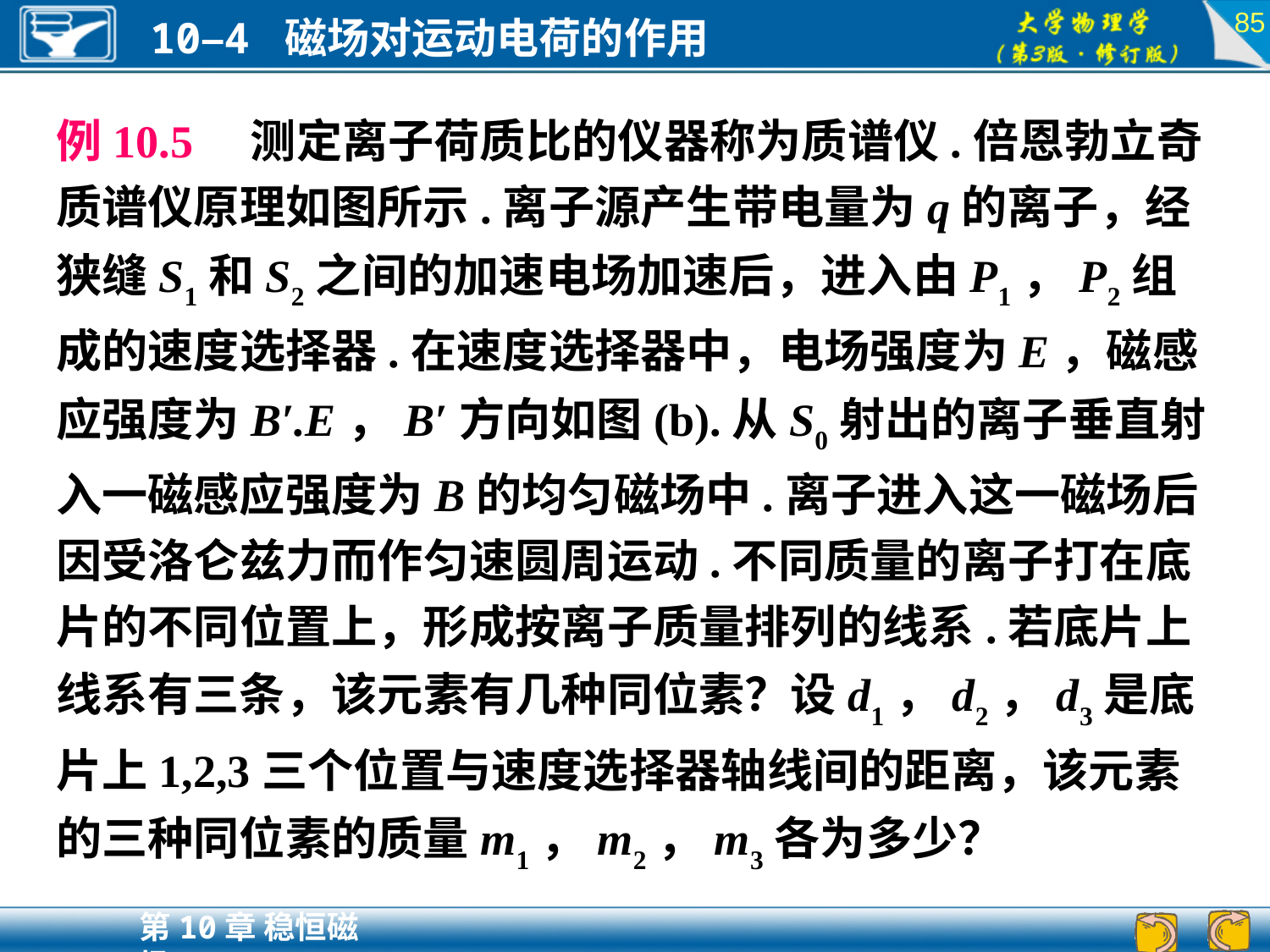

85
例10.5　测定离子荷质比的仪器称为质谱仪.倍恩勃立奇质谱仪原理如图所示.离子源产生带电量为q的离子，经狭缝S1和S2之间的加速电场加速后，进入由P1，P2组成的速度选择器.在速度选择器中，电场强度为E，磁感应强度为B′.E，B′方向如图(b).从S0射出的离子垂直射入一磁感应强度为B的均匀磁场中.离子进入这一磁场后因受洛仑兹力而作匀速圆周运动.不同质量的离子打在底片的不同位置上，形成按离子质量排列的线系.若底片上线系有三条，该元素有几种同位素？设d1，d2，d3是底片上1,2,3三个位置与速度选择器轴线间的距离，该元素的三种同位素的质量m1，m2，m3各为多少？